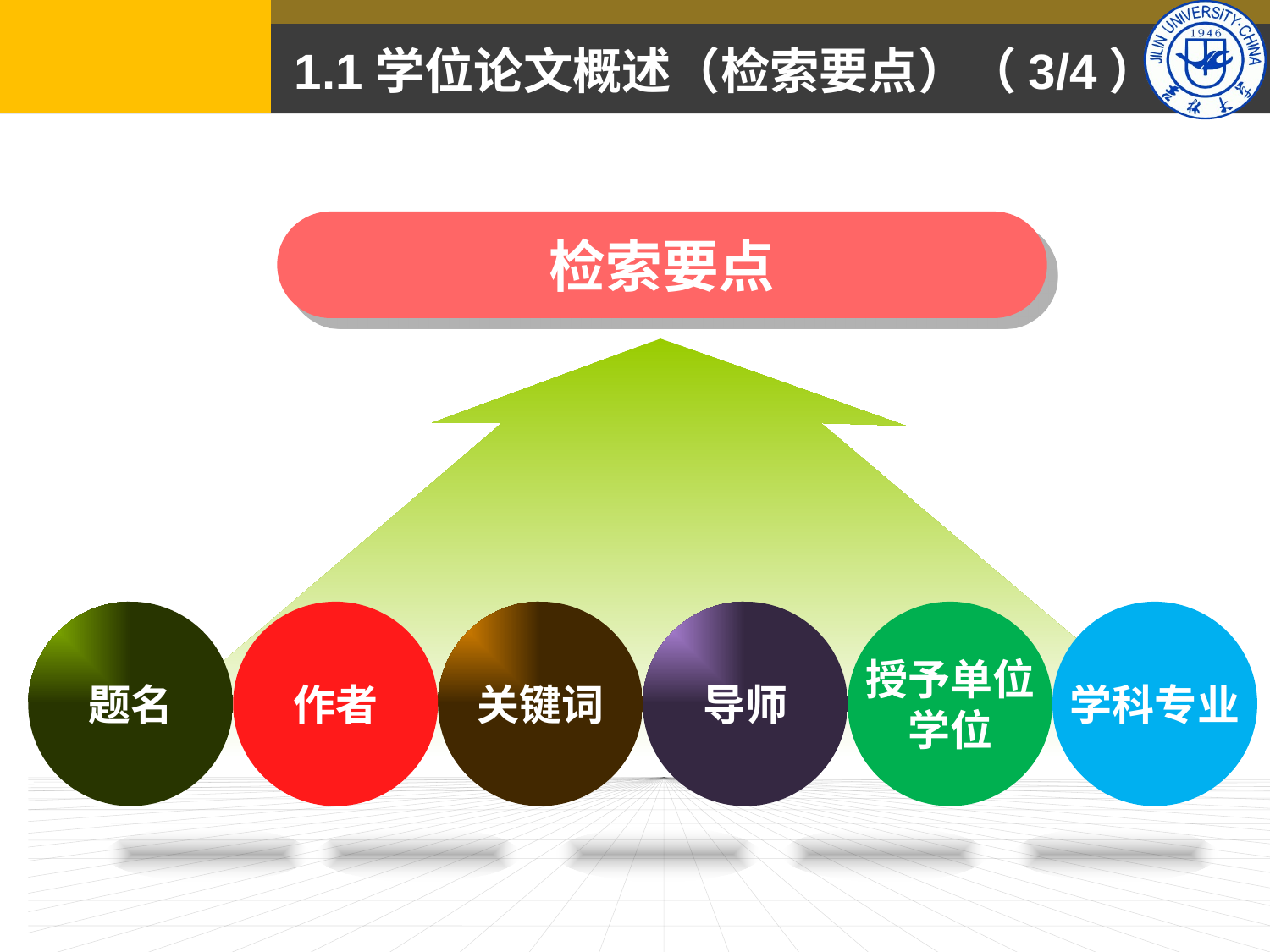

# 1.1学位论文概述（检索要点）（3/4）
检索要点

题名
作者
关键词
导师
授予单位
学位
学科专业